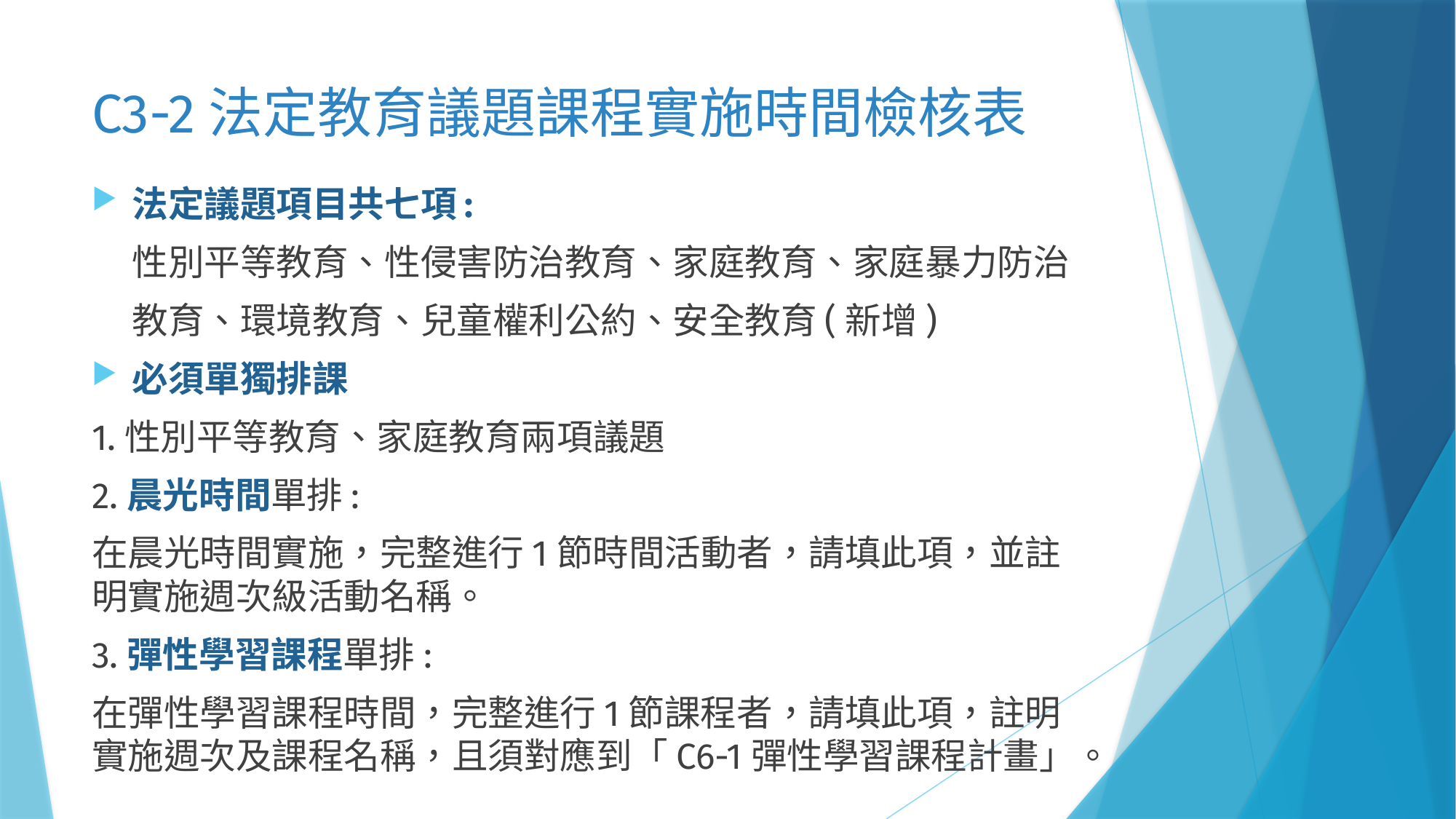

# C3-2法定教育議題課程實施時間檢核表
法定議題項目共七項:
    性別平等教育、性侵害防治教育、家庭教育、家庭暴力防治
    教育、環境教育、兒童權利公約、安全教育(新增)
必須單獨排課
1.性別平等教育、家庭教育兩項議題
2.晨光時間單排:
在晨光時間實施，完整進行1節時間活動者，請填此項，並註明實施週次級活動名稱。
3.彈性學習課程單排:
在彈性學習課程時間，完整進行1節課程者，請填此項，註明實施週次及課程名稱，且須對應到「C6-1彈性學習課程計畫」。